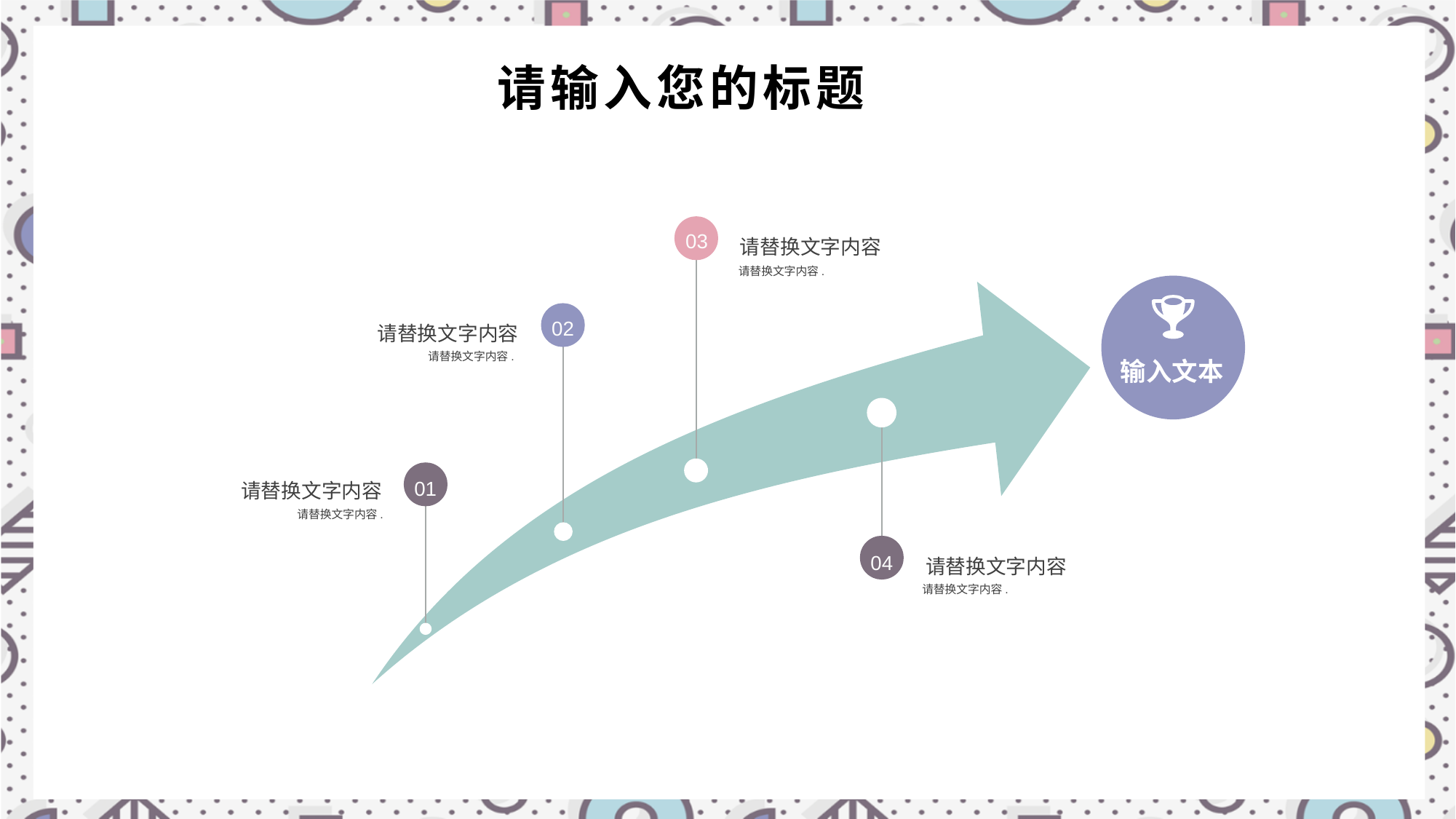

03
请替换文字内容

请替换文字内容.

02
请替换文字内容

输入文本
请替换文字内容.

01
请替换文字内容

请替换文字内容.

04
请替换文字内容
请替换文字内容.